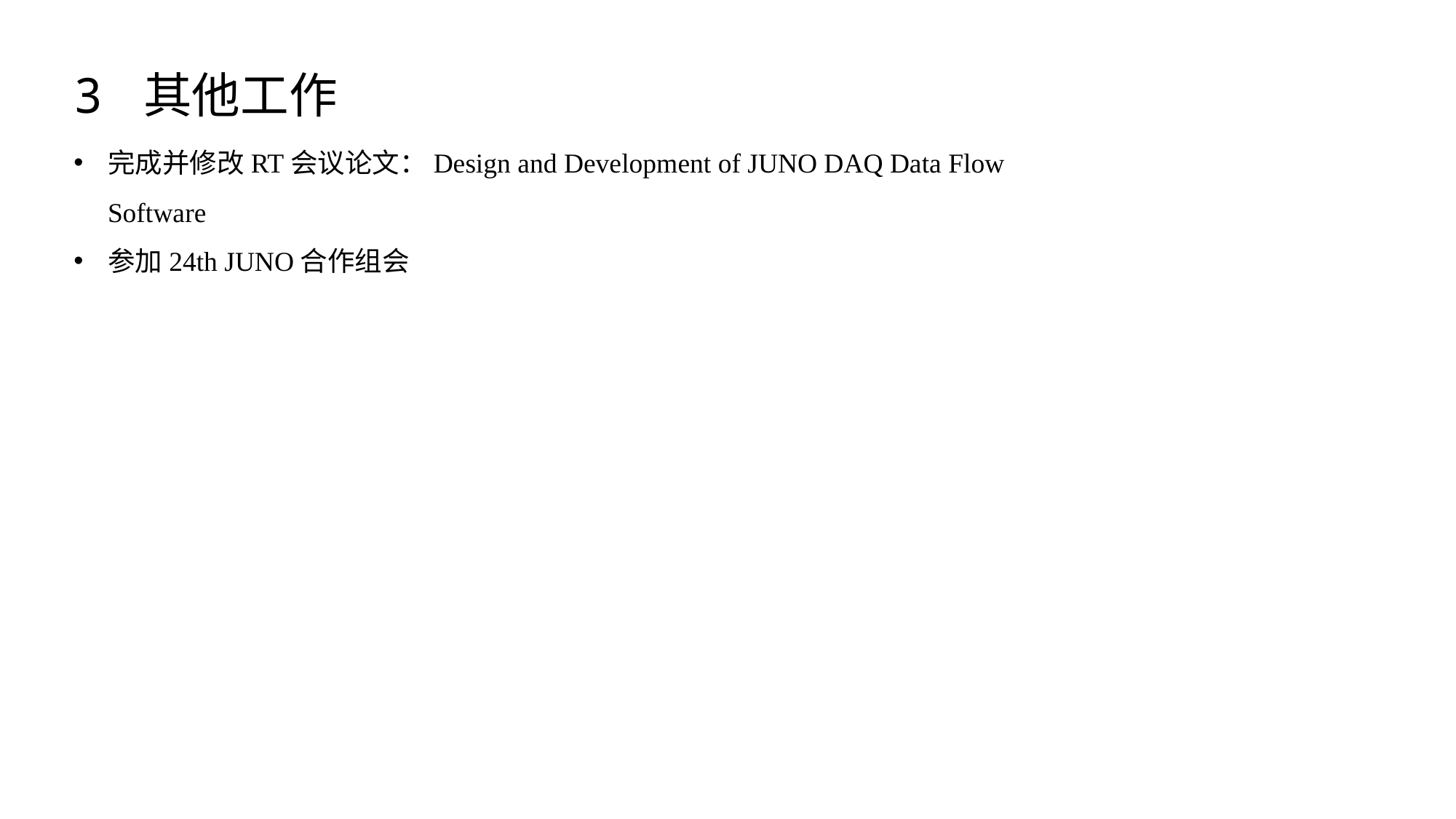

3 其他工作
完成并修改RT会议论文：Design and Development of JUNO DAQ Data Flow Software
参加24th JUNO合作组会